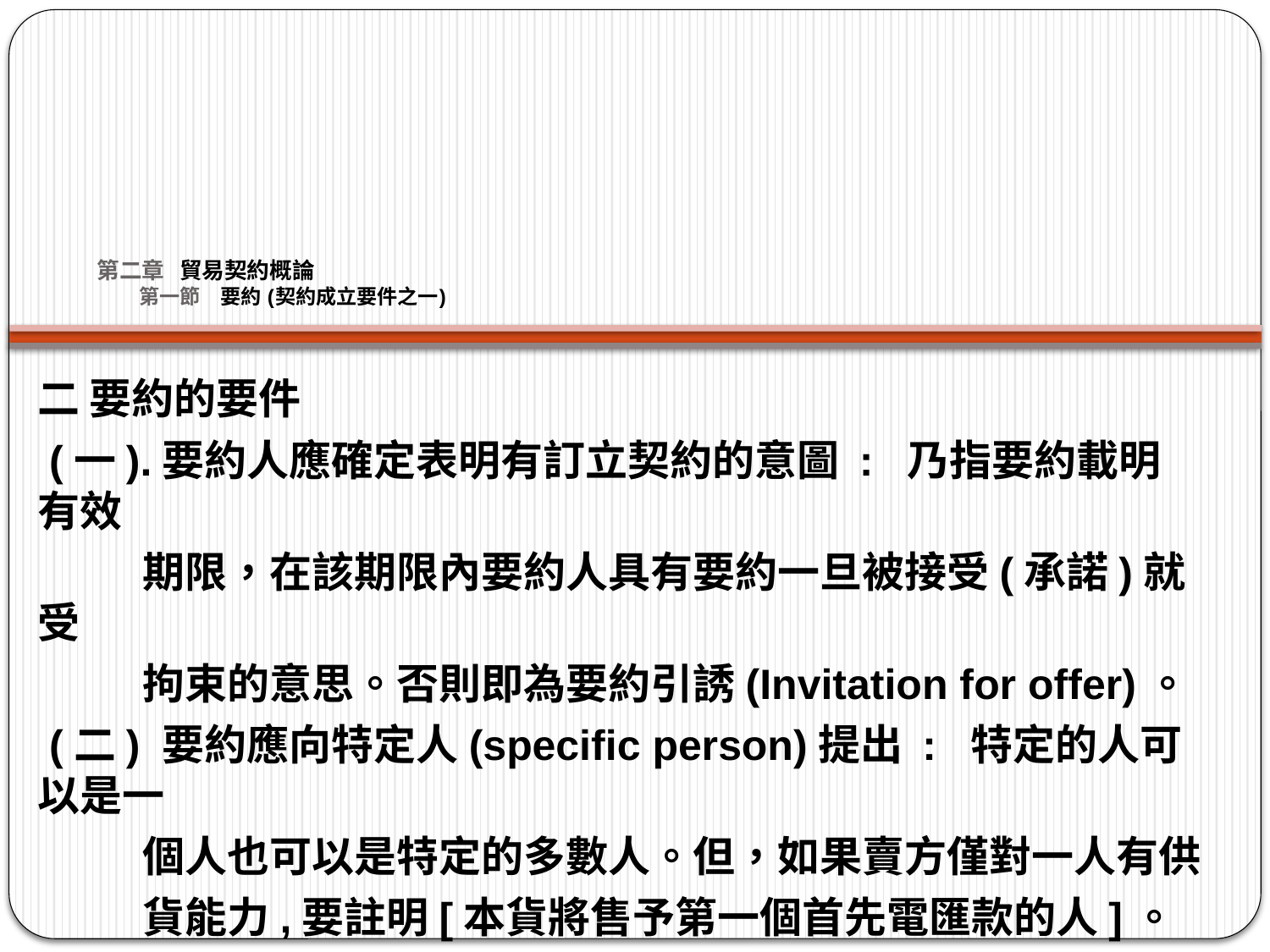

# 第二章   貿易契約概論 第一節　要約 (契約成立要件之一)
二 要約的要件
 (一).要約人應確定表明有訂立契約的意圖 :  乃指要約載明有效
          期限，在該期限內要約人具有要約一旦被接受(承諾)就受
          拘束的意思。否則即為要約引誘(Invitation for offer)。
 (二) 要約應向特定人(specific person)提出 :  特定的人可以是一
          個人也可以是特定的多數人。但，如果賣方僅對一人有供
          貨能力,要註明[本貨將售予第一個首先電匯款的人]。
 (三) 要約的內容須明確與肯定 :
          要約須表明 (1) 貨物的名稱、  (2) 數量 、(3) 價格。